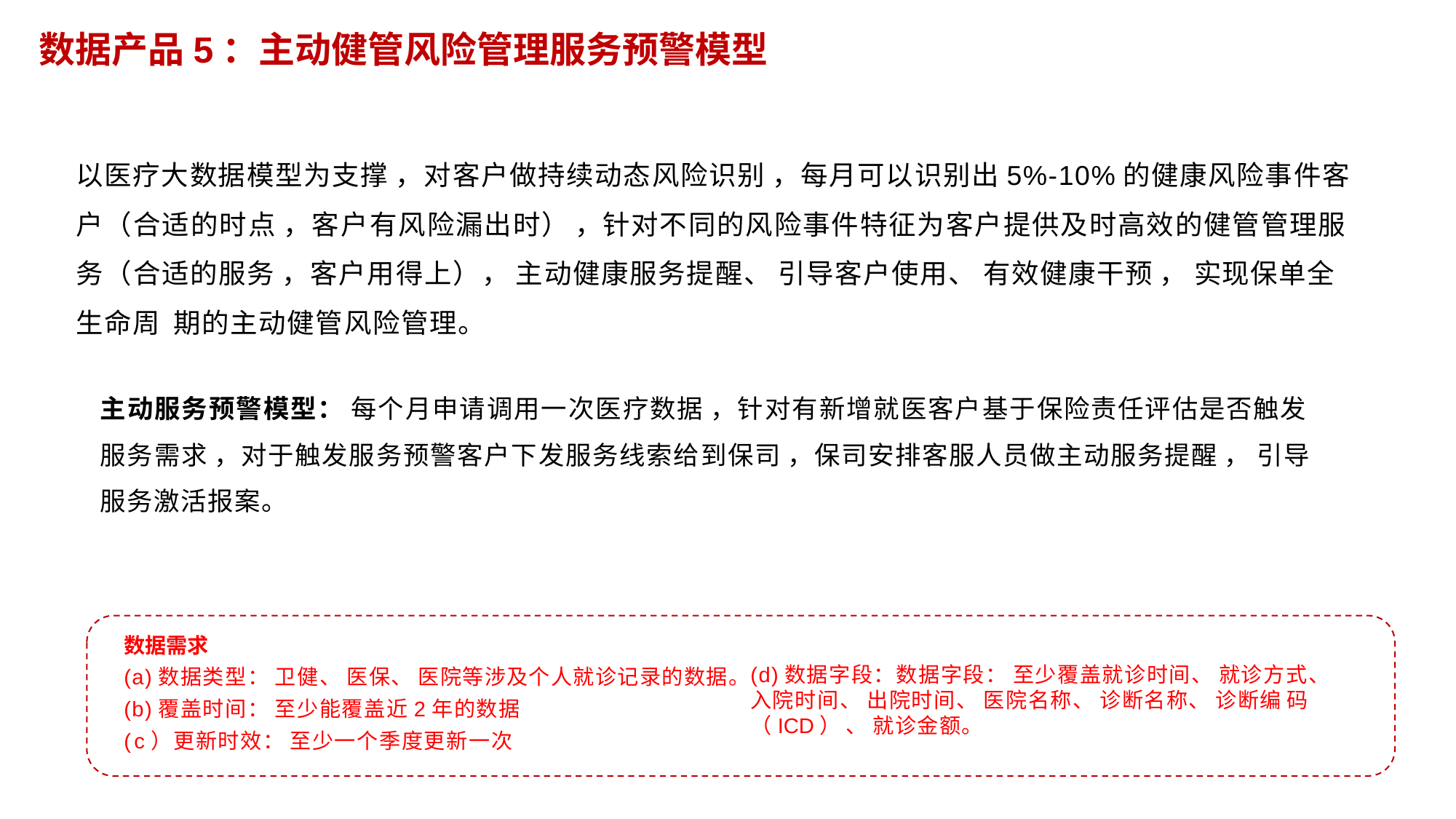

数据产品5：主动健管风险管理服务预警模型
以医疗大数据模型为支撑 ，对客户做持续动态风险识别 ，每月可以识别出5%-10%的健康风险事件客户（合适的时点 ，客户有风险漏出时） ，针对不同的风险事件特征为客户提供及时高效的健管管理服务（合适的服务 ，客户用得上） ， 主动健康服务提醒、 引导客户使用、 有效健康干预 ， 实现保单全生命周  期的主动健管风险管理。
主动服务预警模型： 每个月申请调用一次医疗数据 ，针对有新增就医客户基于保险责任评估是否触发服务需求 ，对于触发服务预警客户下发服务线索给到保司 ，保司安排客服人员做主动服务提醒 ， 引导  服务激活报案。

数据需求
(a)数据类型： 卫健、 医保、 医院等涉及个人就诊记录的数据。
(b)覆盖时间： 至少能覆盖近2年的数据
( c）更新时效： 至少一个季度更新一次
(d)数据字段：数据字段： 至少覆盖就诊时间、 就诊方式、 入院时间、 出院时间、 医院名称、 诊断名称、 诊断编 码（ICD） 、 就诊金额。